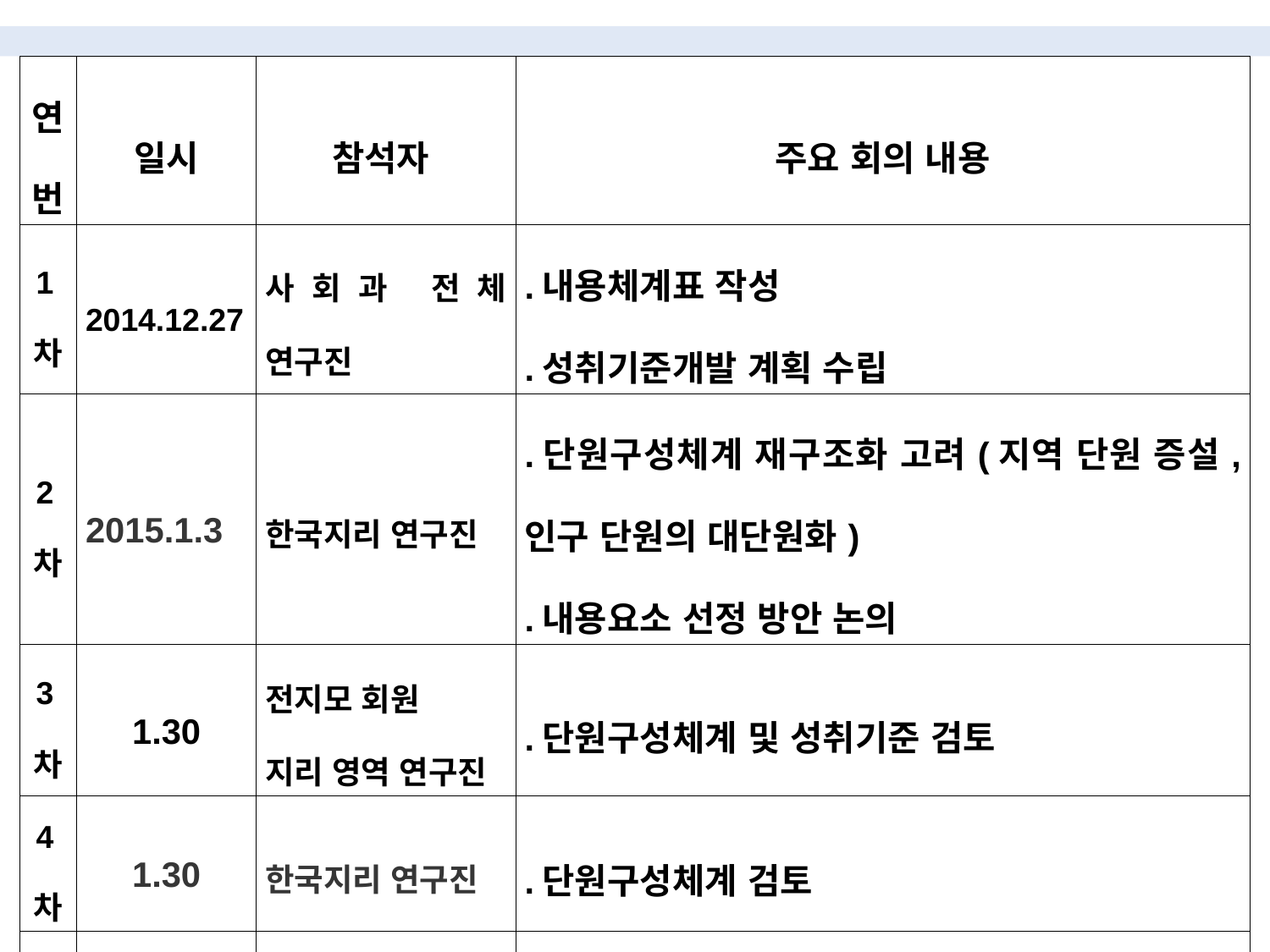

| 연번 | 일시 | 참석자 | 주요 회의 내용 |
| --- | --- | --- | --- |
| 1차 | 2014.12.27 | 사회과 전체 연구진 | .내용체계표 작성 .성취기준개발 계획 수립 |
| 2차 | 2015.1.3 | 한국지리 연구진 | .단원구성체계 재구조화 고려(지역 단원 증설, 인구 단원의 대단원화) .내용요소 선정 방안 논의 |
| 3차 | 1.30 | 전지모 회원 지리 영역 연구진 | .단원구성체계 및 성취기준 검토 |
| 4차 | 1.30 | 한국지리 연구진 | .단원구성체계 검토 |
| 5차 | 2.8 | 지리 영역 연구진 | .현장적합성과 실행 가능성 확보방안 논의 |